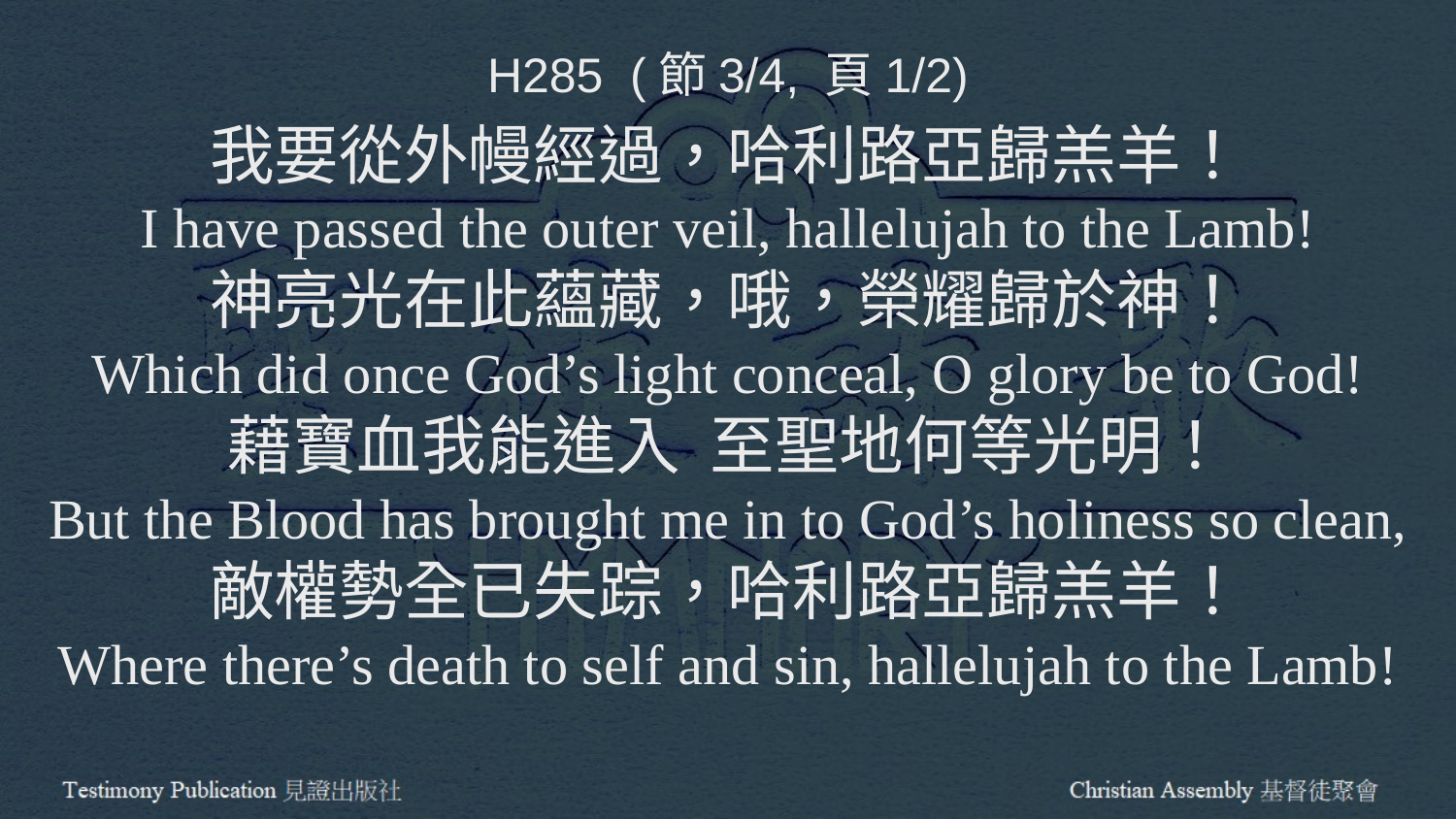

H285  (節3/4, 頁1/2)
我要從外幔經過，哈利路亞歸羔羊！
I have passed the outer veil, hallelujah to the Lamb!
神亮光在此蘊藏，哦，榮耀歸於神！
Which did once God’s light conceal, O glory be to God!
藉寶血我能進入  至聖地何等光明！
But the Blood has brought me in to God’s holiness so clean,
敵權勢全已失踪，哈利路亞歸羔羊！
Where there’s death to self and sin, hallelujah to the Lamb!